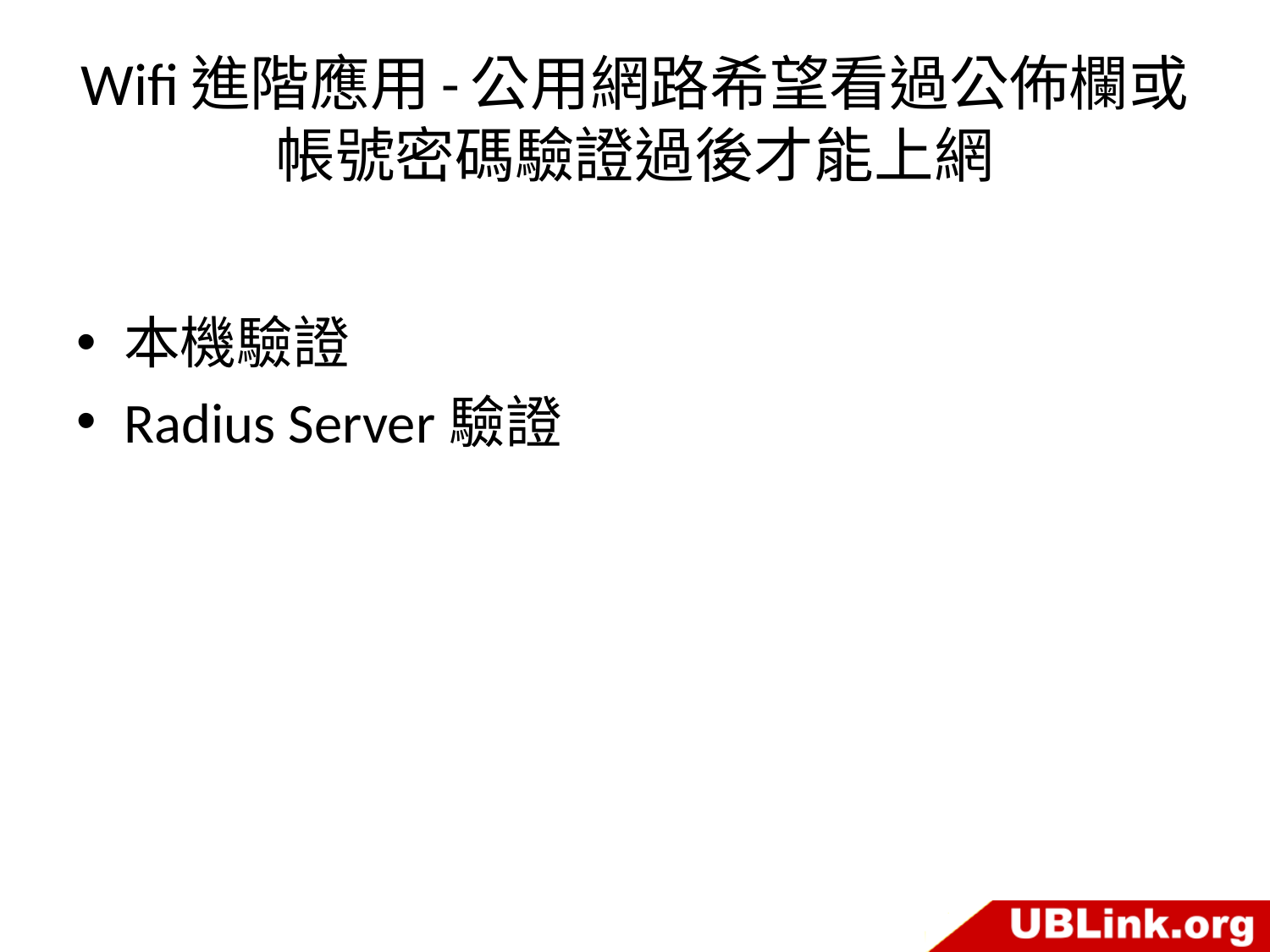

# Wifi進階應用-公用網路希望看過公佈欄或帳號密碼驗證過後才能上網

本機驗證
Radius Server驗證